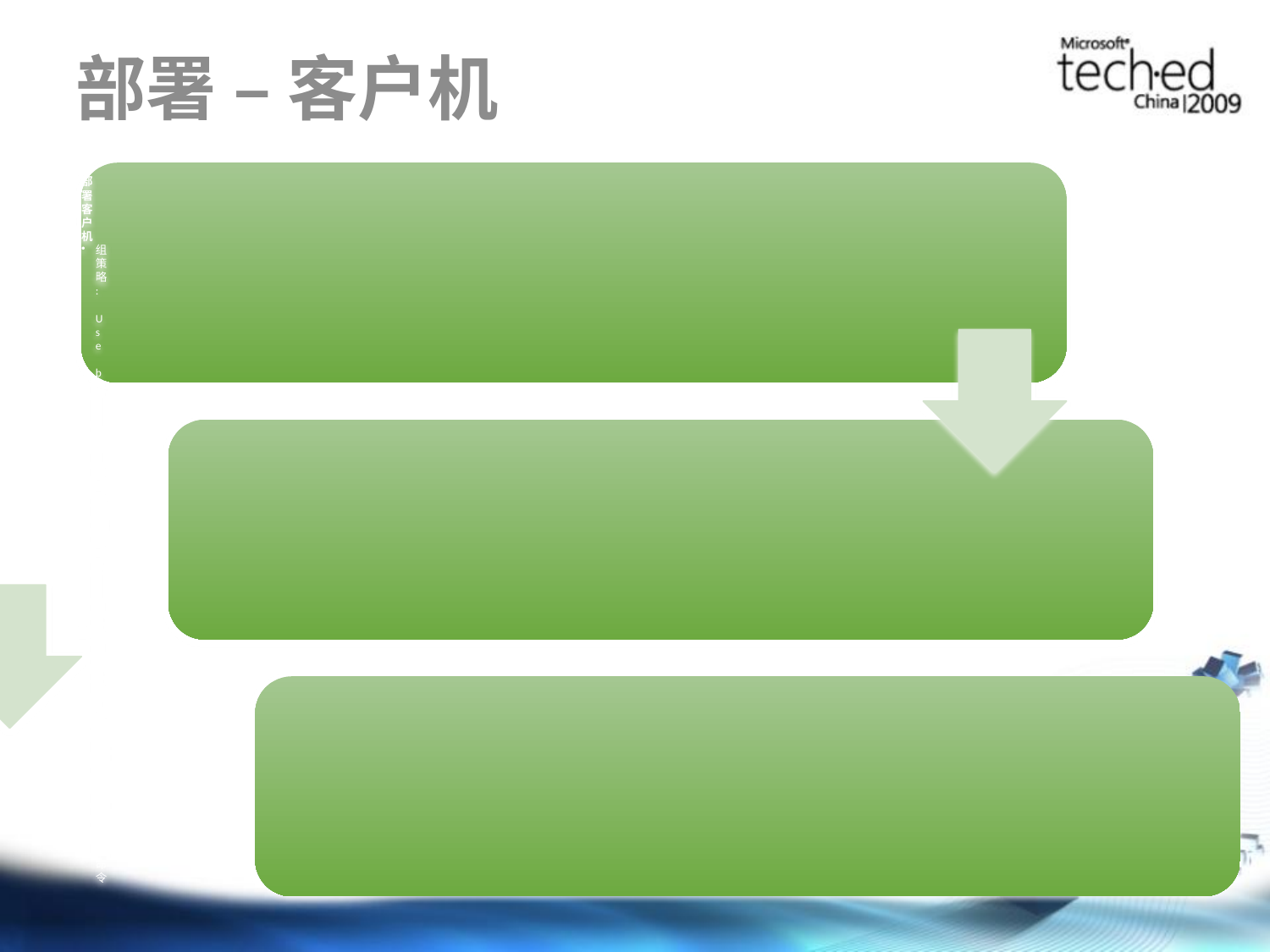

# 部署 – 客户机
部署客户机
组策略: Use built-in ADMX files
netsh: 在所有相关的机器运行命令
组策略